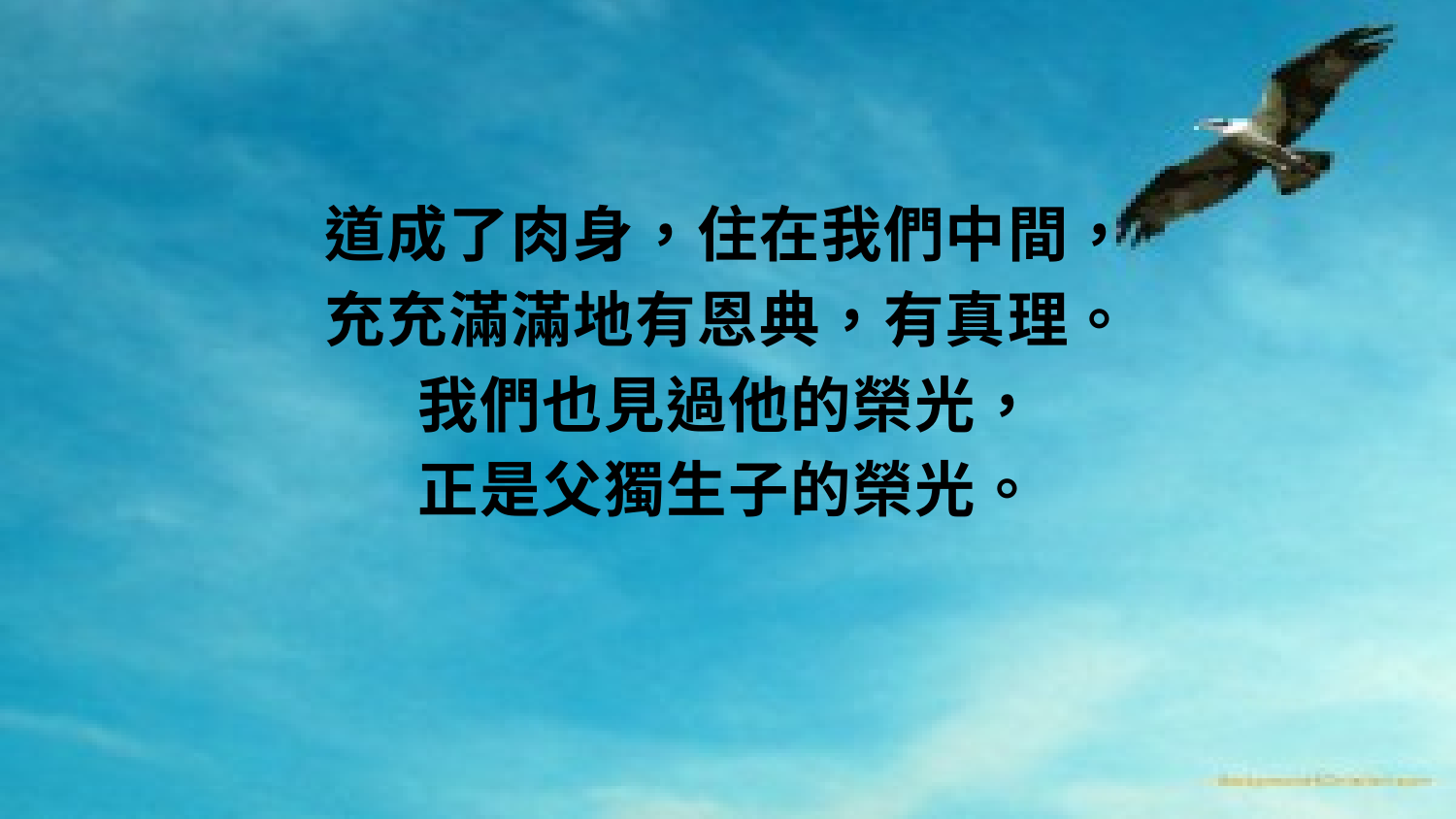

#
道成了肉身，住在我們中間，
充充滿滿地有恩典，有真理。
我們也見過他的榮光，
正是父獨生子的榮光。